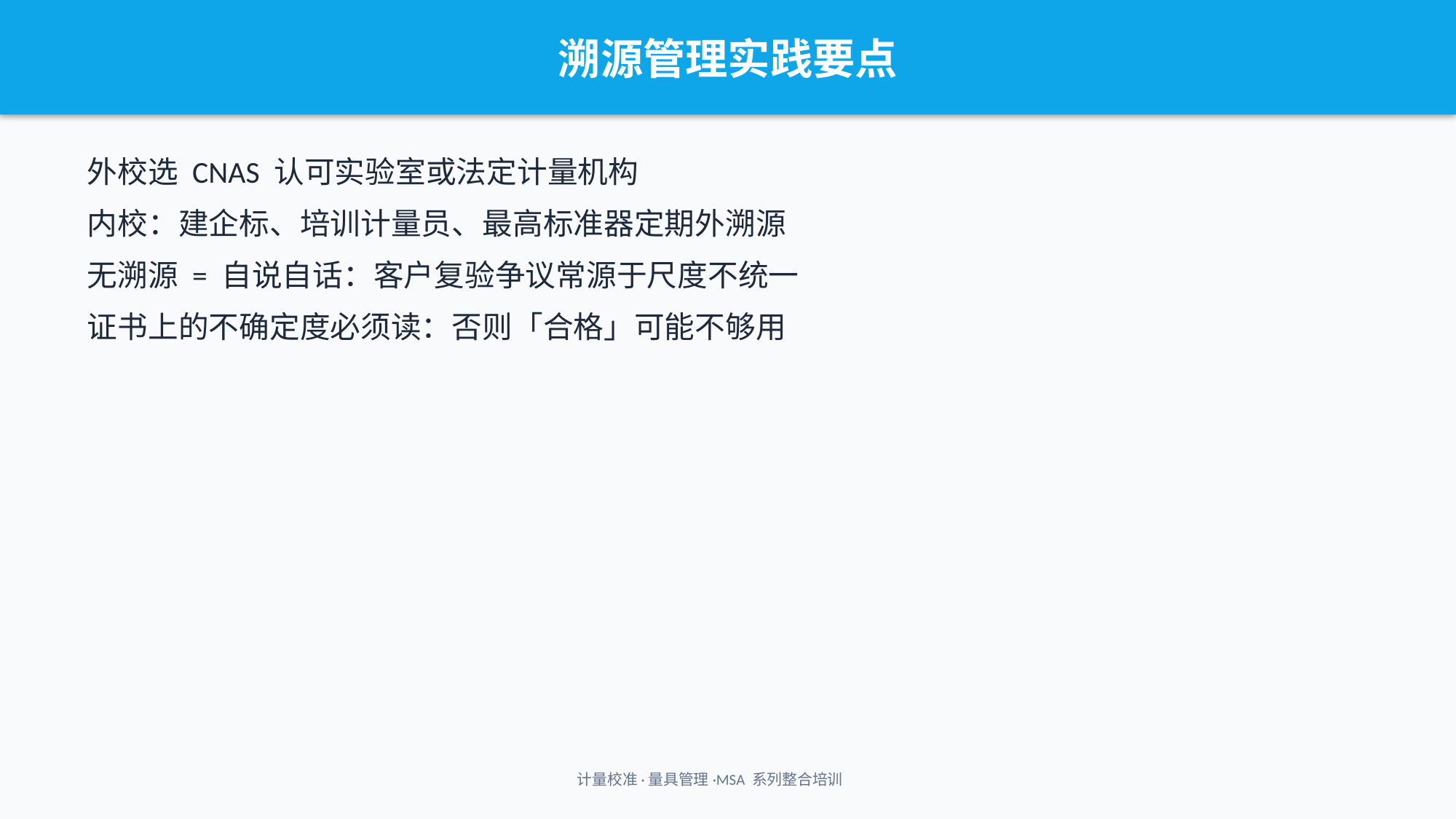

溯源管理实践要点
外校选 CNAS 认可实验室或法定计量机构
内校：建企标、培训计量员、最高标准器定期外溯源
无溯源 = 自说自话：客户复验争议常源于尺度不统一
证书上的不确定度必须读：否则「合格」可能不够用
计量校准·量具管理·MSA 系列整合培训